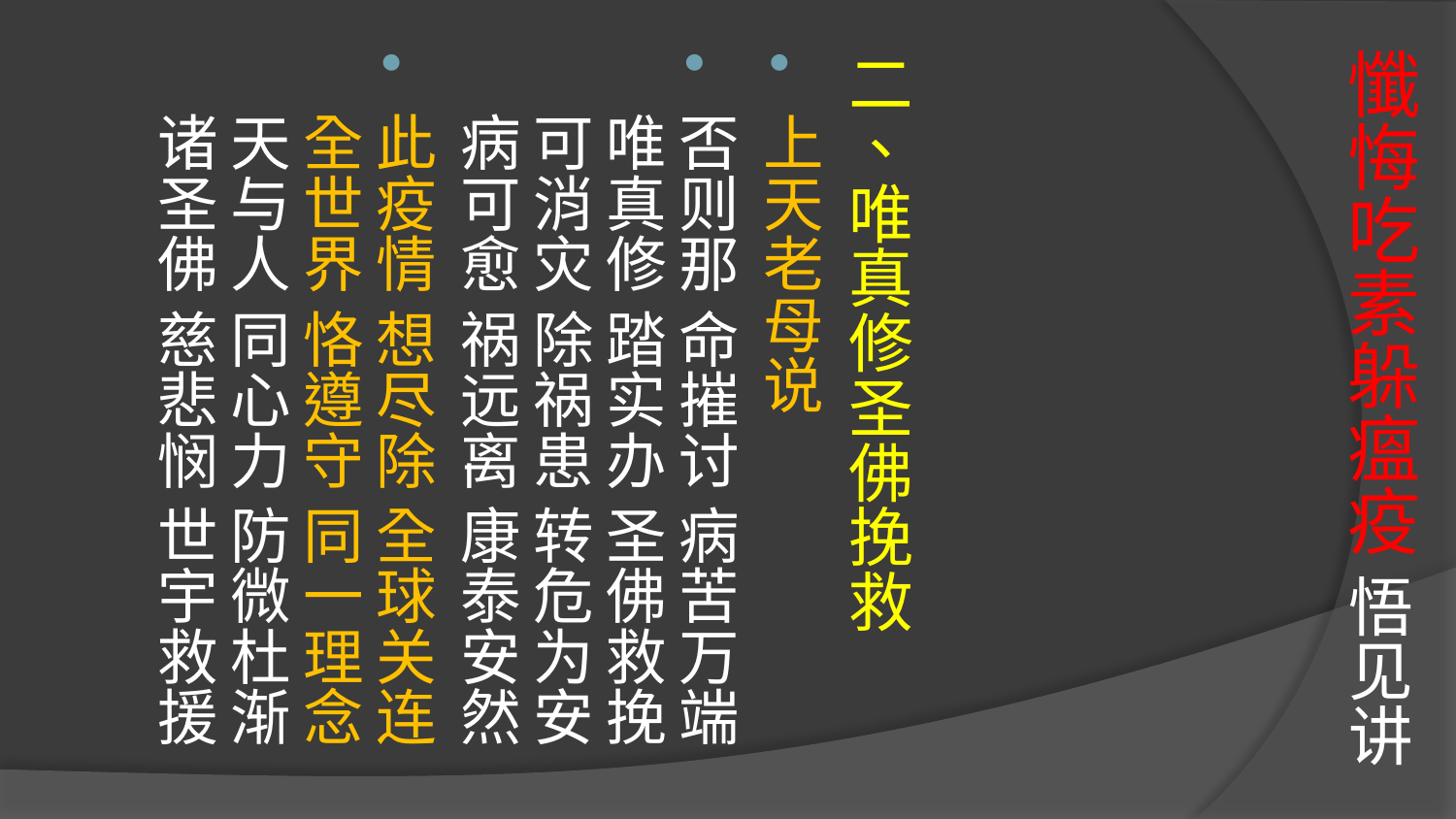

# 懺悔吃素躲瘟疫 悟见讲
二、唯真修圣佛挽救
上天老母说
否则那 命摧讨 病苦万端唯真修 踏实办 圣佛救挽可消灾 除祸患 转危为安病可愈 祸远离 康泰安然
此疫情 想尽除 全球关连全世界 恪遵守 同一理念 天与人 同心力 防微杜渐诸圣佛 慈悲悯 世宇救援